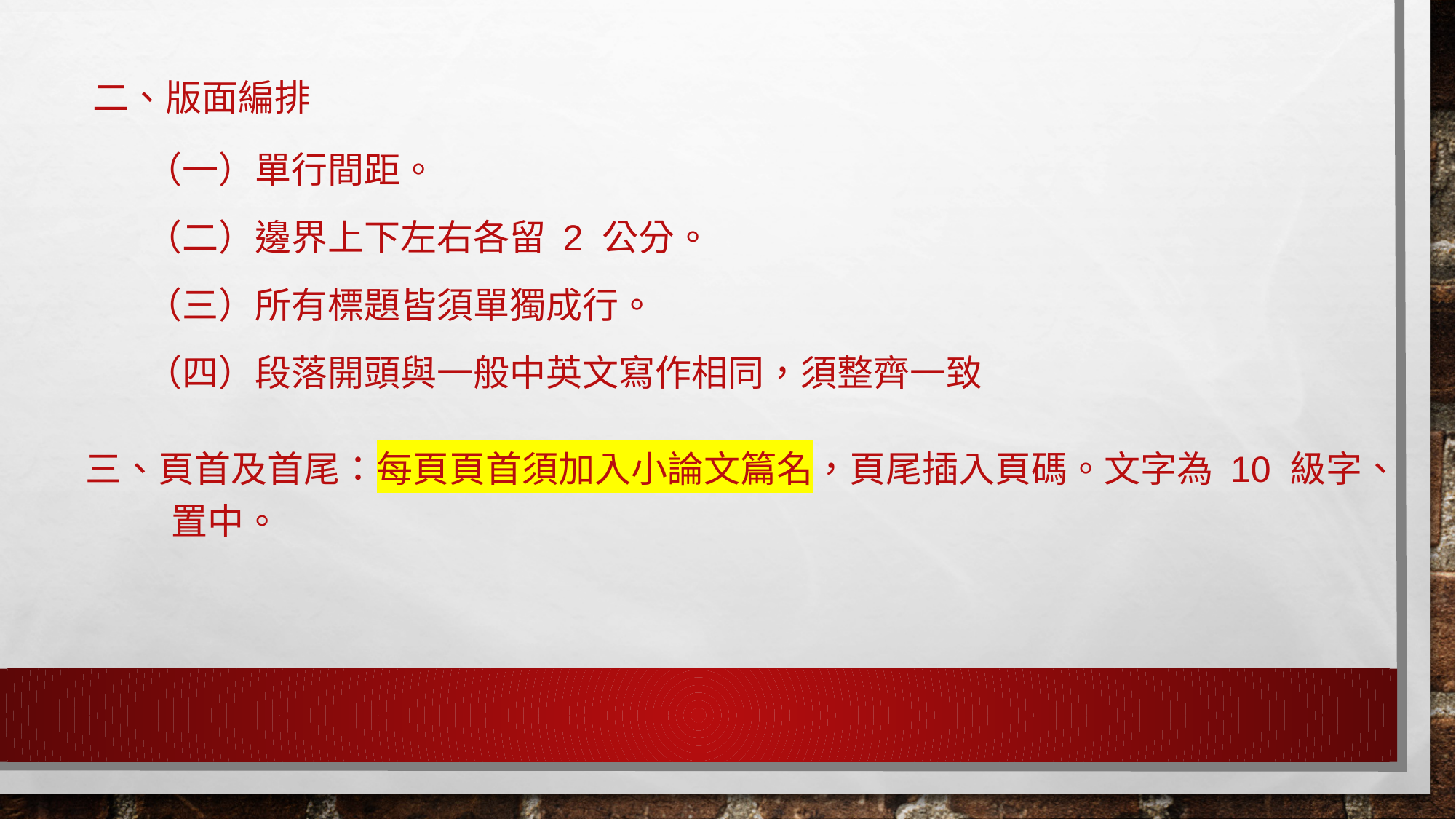

# 二、版面編排
（一）單行間距。
（二）邊界上下左右各留 2 公分。
（三）所有標題皆須單獨成行。
（四）段落開頭與一般中英文寫作相同，須整齊一致
三、頁首及首尾：每頁頁首須加入小論文篇名，頁尾插入頁碼。文字為 10 級字、置中。